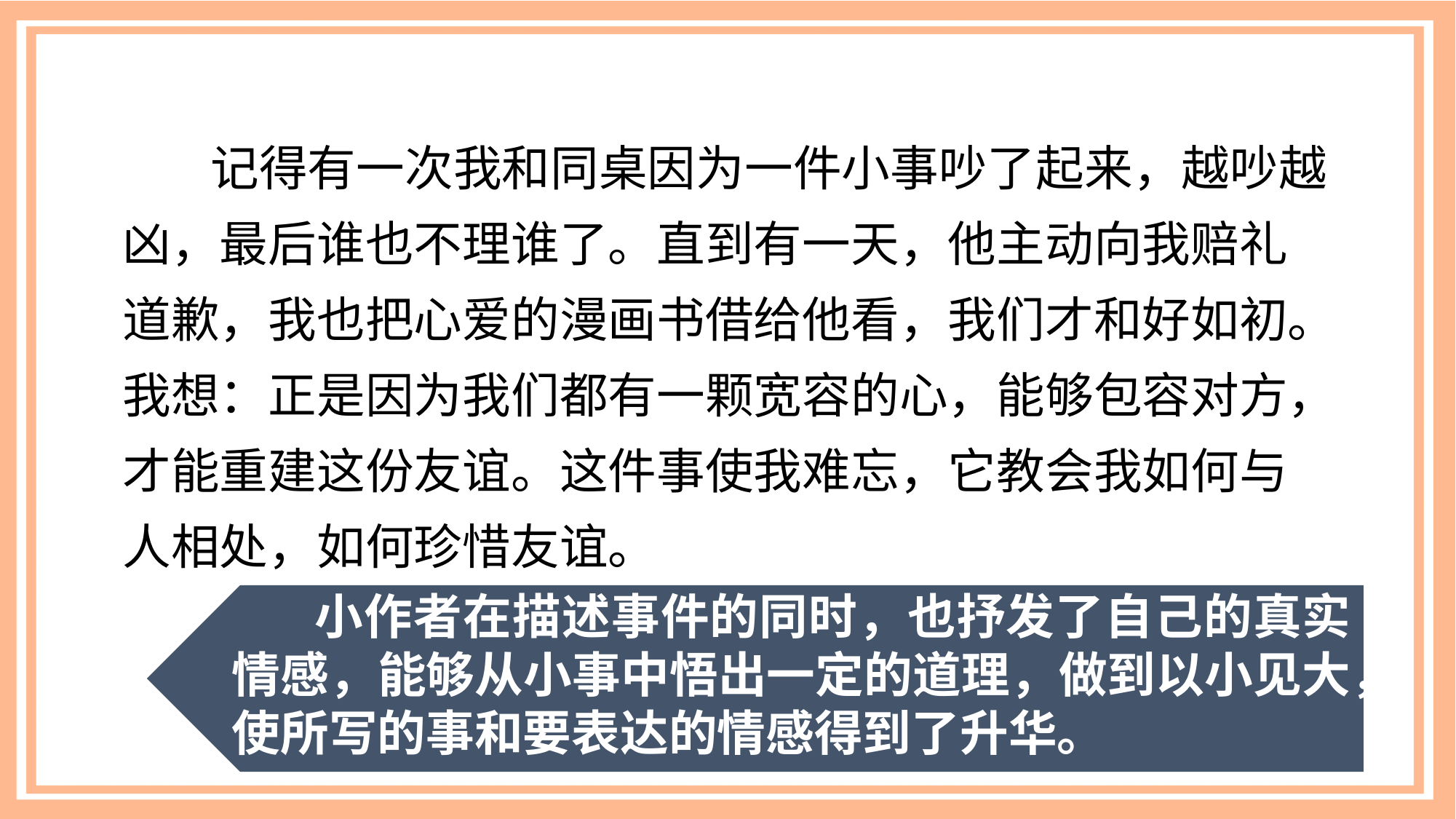

记得有一次我和同桌因为一件小事吵了起来，越吵越凶，最后谁也不理谁了。直到有一天，他主动向我赔礼道歉，我也把心爱的漫画书借给他看，我们才和好如初。我想：正是因为我们都有一颗宽容的心，能够包容对方，才能重建这份友谊。这件事使我难忘，它教会我如何与人相处，如何珍惜友谊。
       小作者在描述事件的同时，也抒发了自己的真实情感，能够从小事中悟出一定的道理，做到以小见大，使所写的事和要表达的情感得到了升华。